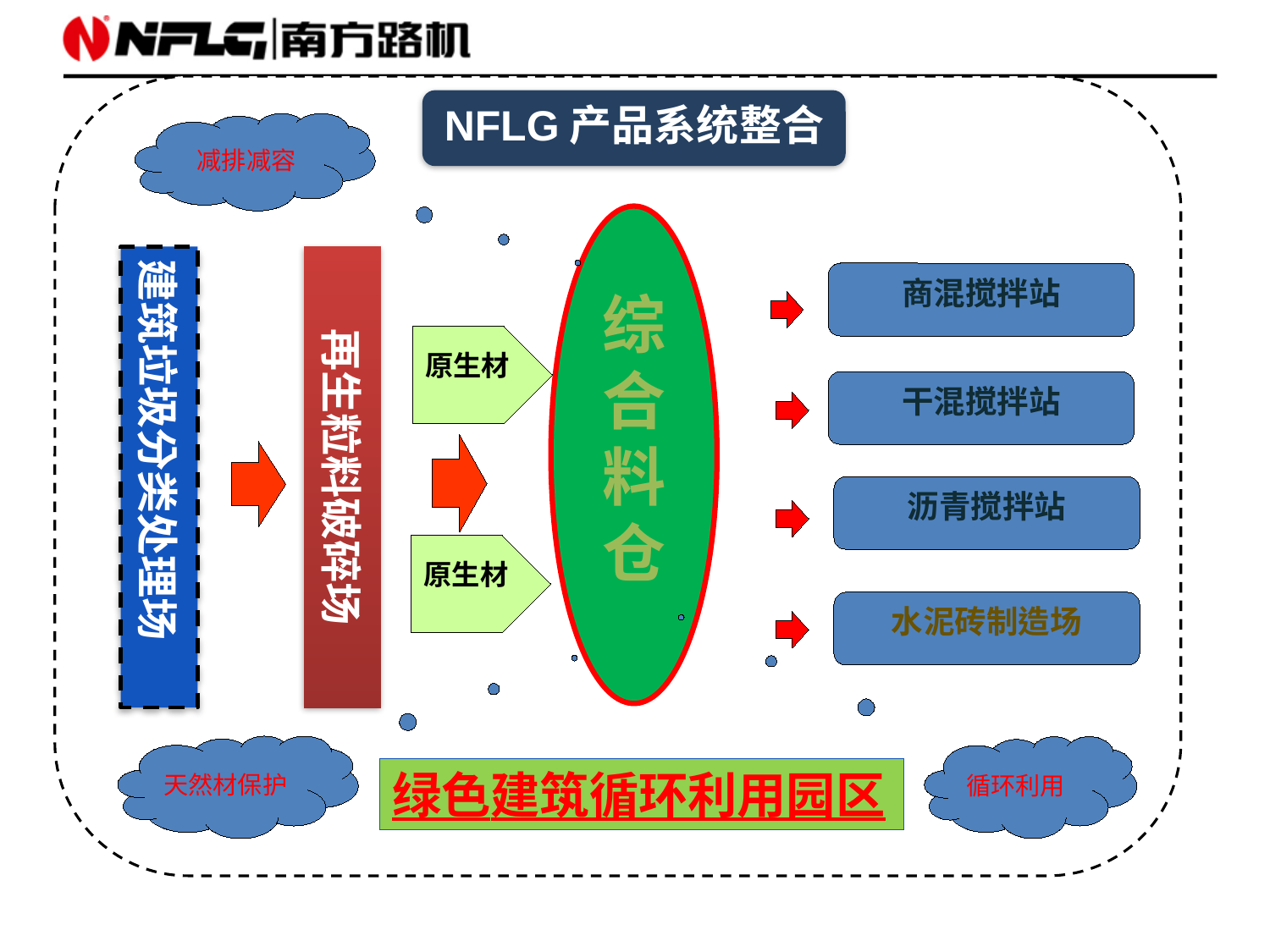

NFLG产品系统整合
减排减容
综
合
料
仓
建筑垃圾分类处理场
再生粒料破碎场
商混搅拌站

原生材
干混搅拌站

沥青搅拌站

原生材
水泥砖制造场

天然材保护
循环利用
绿色建筑循环利用园区